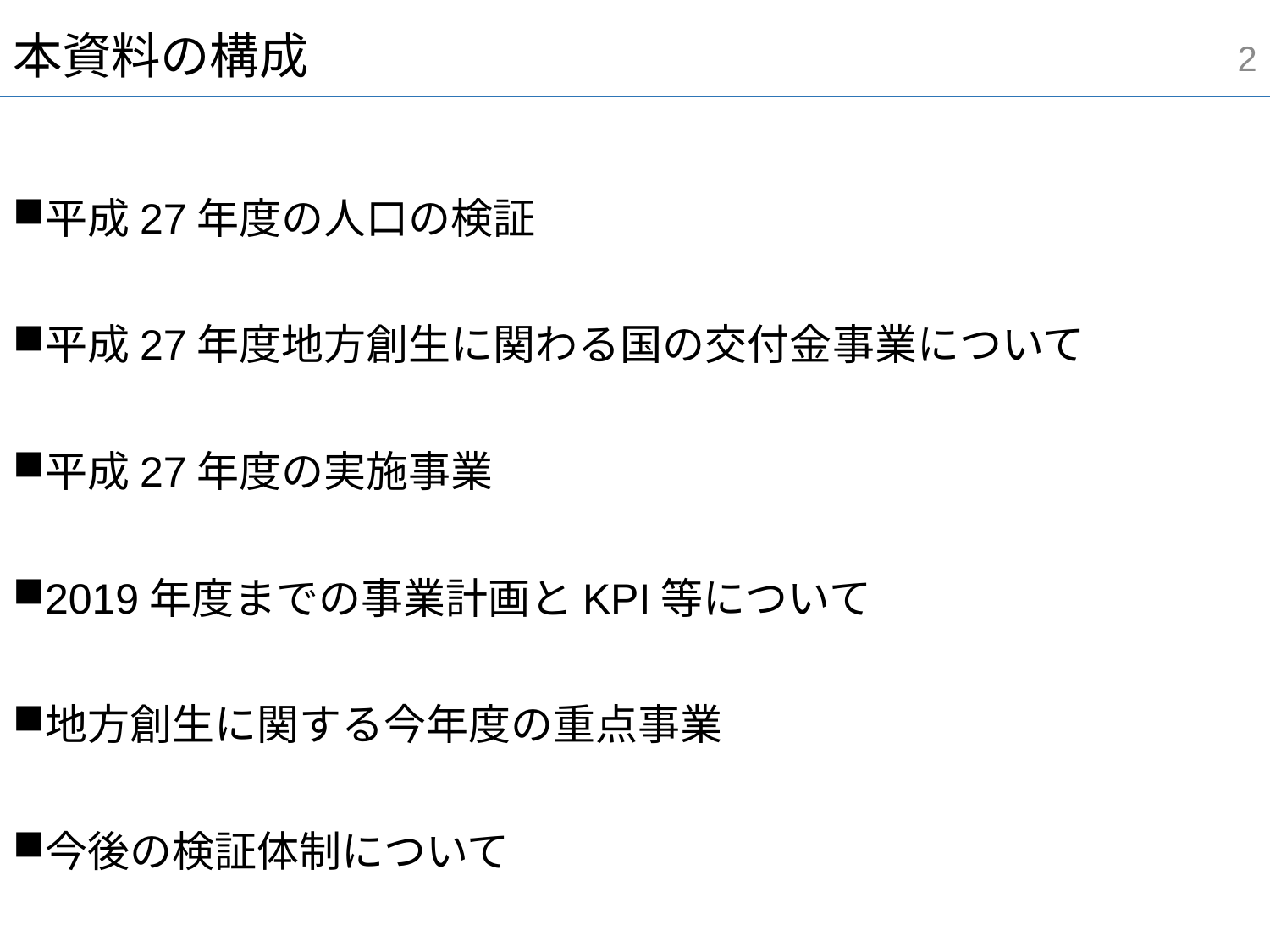

2
# 本資料の構成

平成27年度の人口の検証

平成27年度地方創生に関わる国の交付金事業について

平成27年度の実施事業

2019年度までの事業計画とKPI等について

地方創生に関する今年度の重点事業

今後の検証体制について